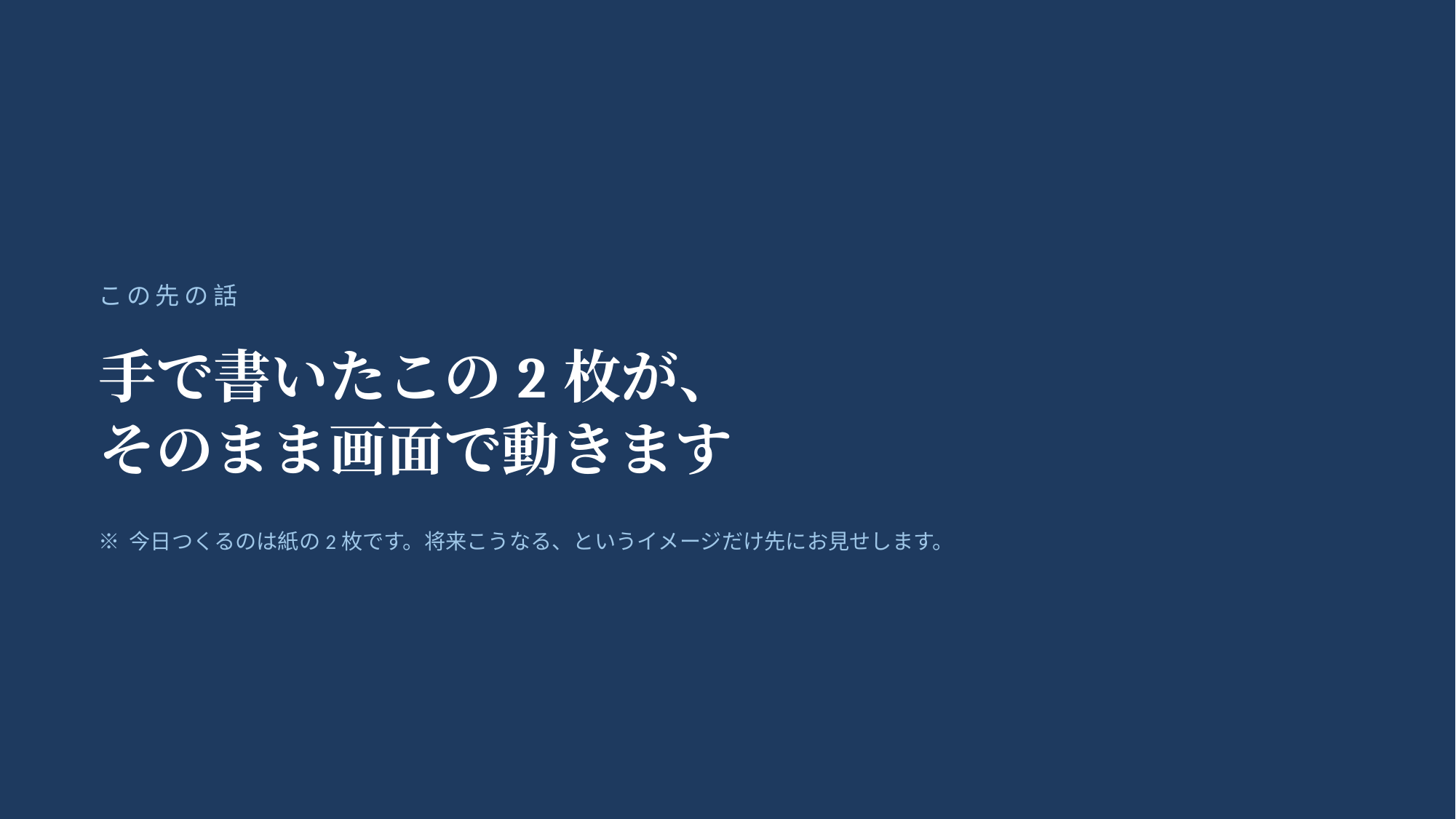

この先の話
手で書いたこの2枚が、
そのまま画面で動きます
※ 今日つくるのは紙の2枚です。将来こうなる、というイメージだけ先にお見せします。